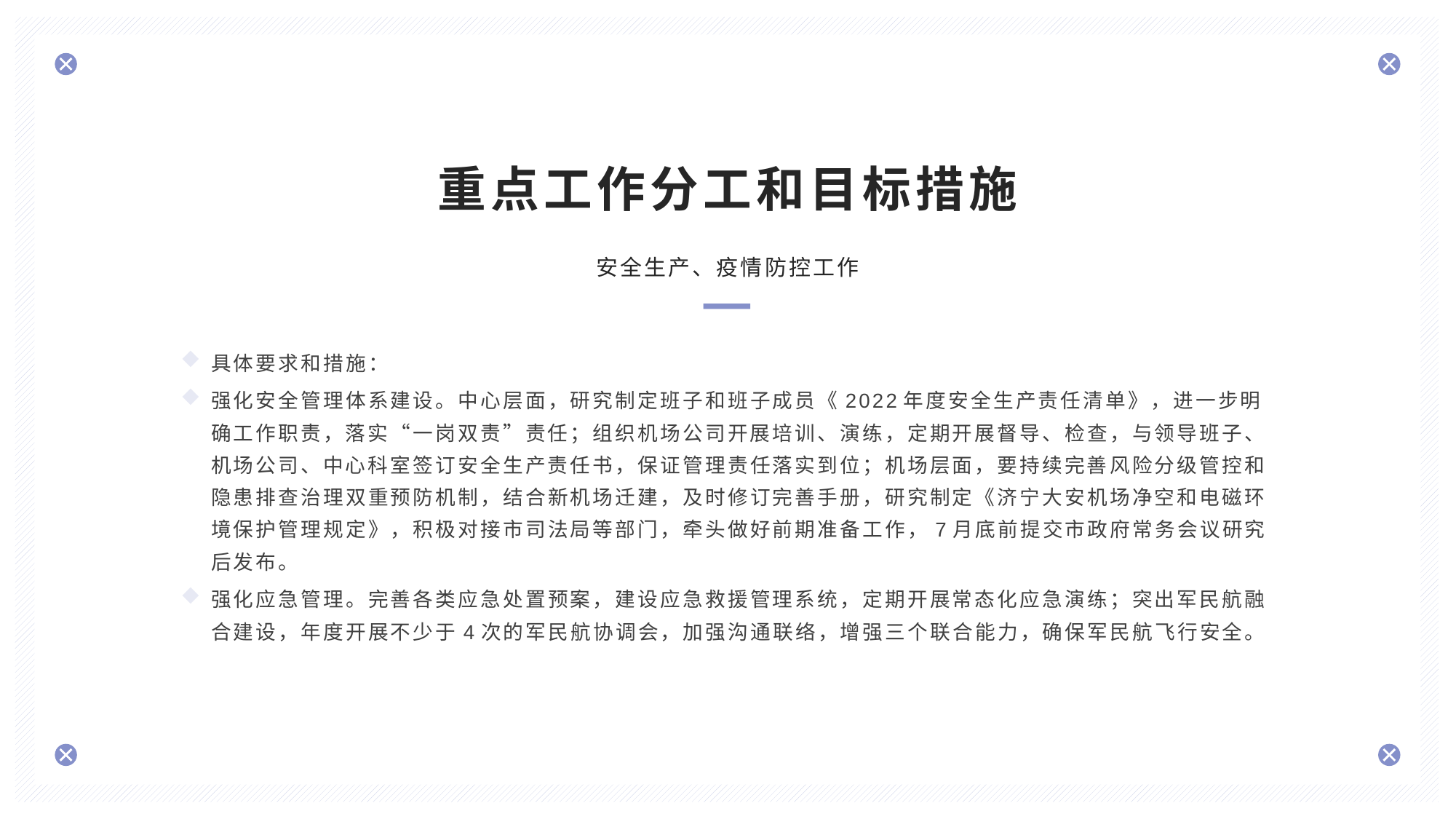

重点工作分工和目标措施
安全生产、疫情防控工作

具体要求和措施：
强化安全管理体系建设。中心层面，研究制定班子和班子成员《2022年度安全生产责任清单》，进一步明确工作职责，落实“一岗双责”责任；组织机场公司开展培训、演练，定期开展督导、检查，与领导班子、机场公司、中心科室签订安全生产责任书，保证管理责任落实到位；机场层面，要持续完善风险分级管控和隐患排查治理双重预防机制，结合新机场迁建，及时修订完善手册，研究制定《济宁大安机场净空和电磁环境保护管理规定》，积极对接市司法局等部门，牵头做好前期准备工作，7月底前提交市政府常务会议研究后发布。
强化应急管理。完善各类应急处置预案，建设应急救援管理系统，定期开展常态化应急演练；突出军民航融合建设，年度开展不少于4次的军民航协调会，加强沟通联络，增强三个联合能力，确保军民航飞行安全。